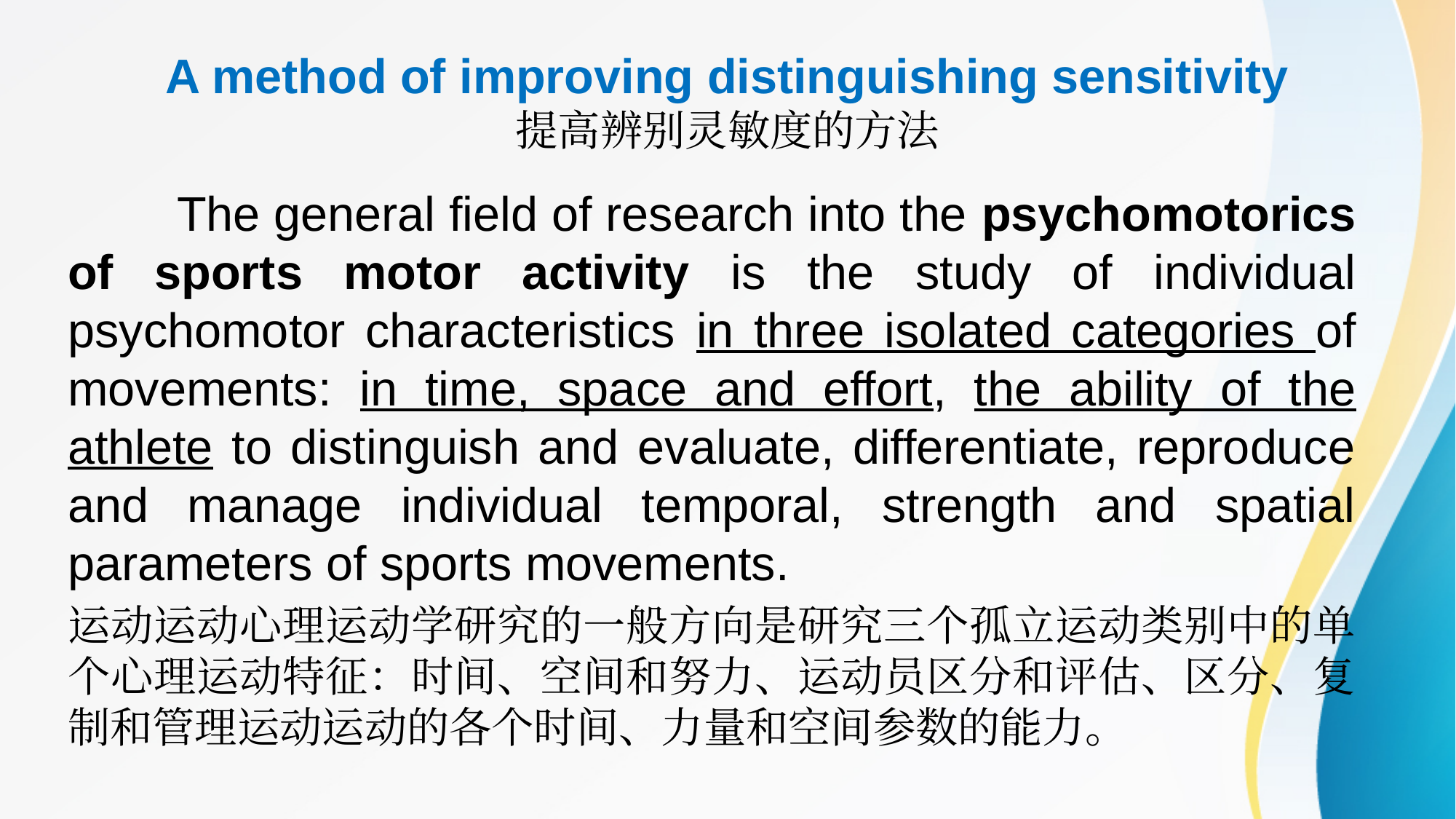

A method of improving distinguishing sensitivity
提高辨别灵敏度的方法

	The general field of research into the psychomotorics of sports motor activity is the study of individual psychomotor characteristics in three isolated categories of movements: in time, space and effort, the ability of the athlete to distinguish and evaluate, differentiate, reproduce and manage individual temporal, strength and spatial parameters of sports movements.
运动运动心理运动学研究的一般方向是研究三个孤立运动类别中的单个心理运动特征：时间、空间和努力、运动员区分和评估、区分、复制和管理运动运动的各个时间、力量和空间参数的能力。